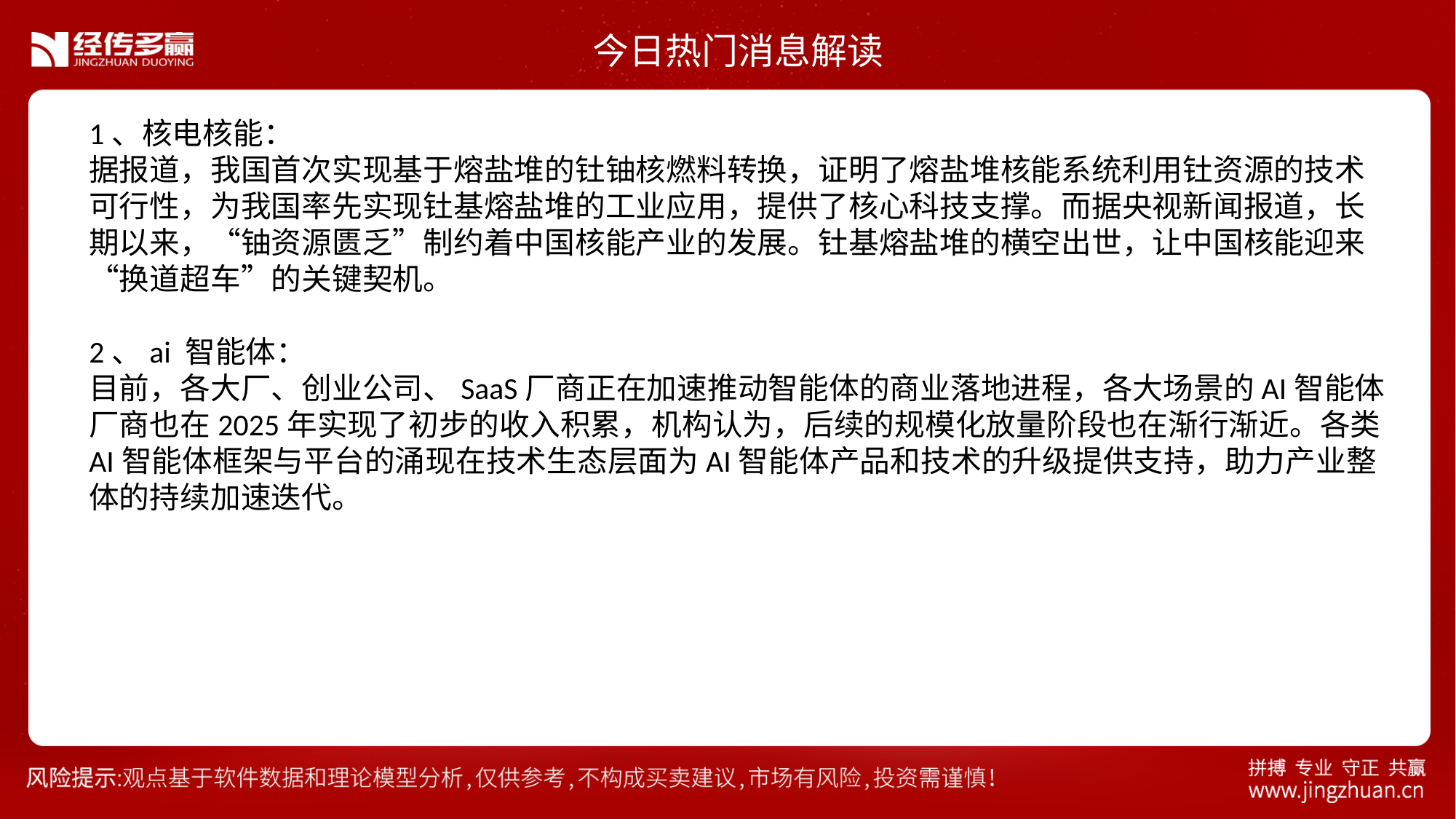

今日热门消息解读
1、核电核能：
据报道，我国首次实现基于熔盐堆的钍铀核燃料转换，证明了熔盐堆核能系统利用钍资源的技术可行性，为我国率先实现钍基熔盐堆的工业应用，提供了核心科技支撑。而据央视新闻报道，长期以来，“铀资源匮乏”制约着中国核能产业的发展。钍基熔盐堆的横空出世，让中国核能迎来“换道超车”的关键契机。

2、ai 智能体：
目前，各大厂、创业公司、SaaS厂商正在加速推动智能体的商业落地进程，各大场景的AI智能体厂商也在2025年实现了初步的收入积累，机构认为，后续的规模化放量阶段也在渐行渐近。各类AI智能体框架与平台的涌现在技术生态层面为AI智能体产品和技术的升级提供支持，助力产业整体的持续加速迭代。